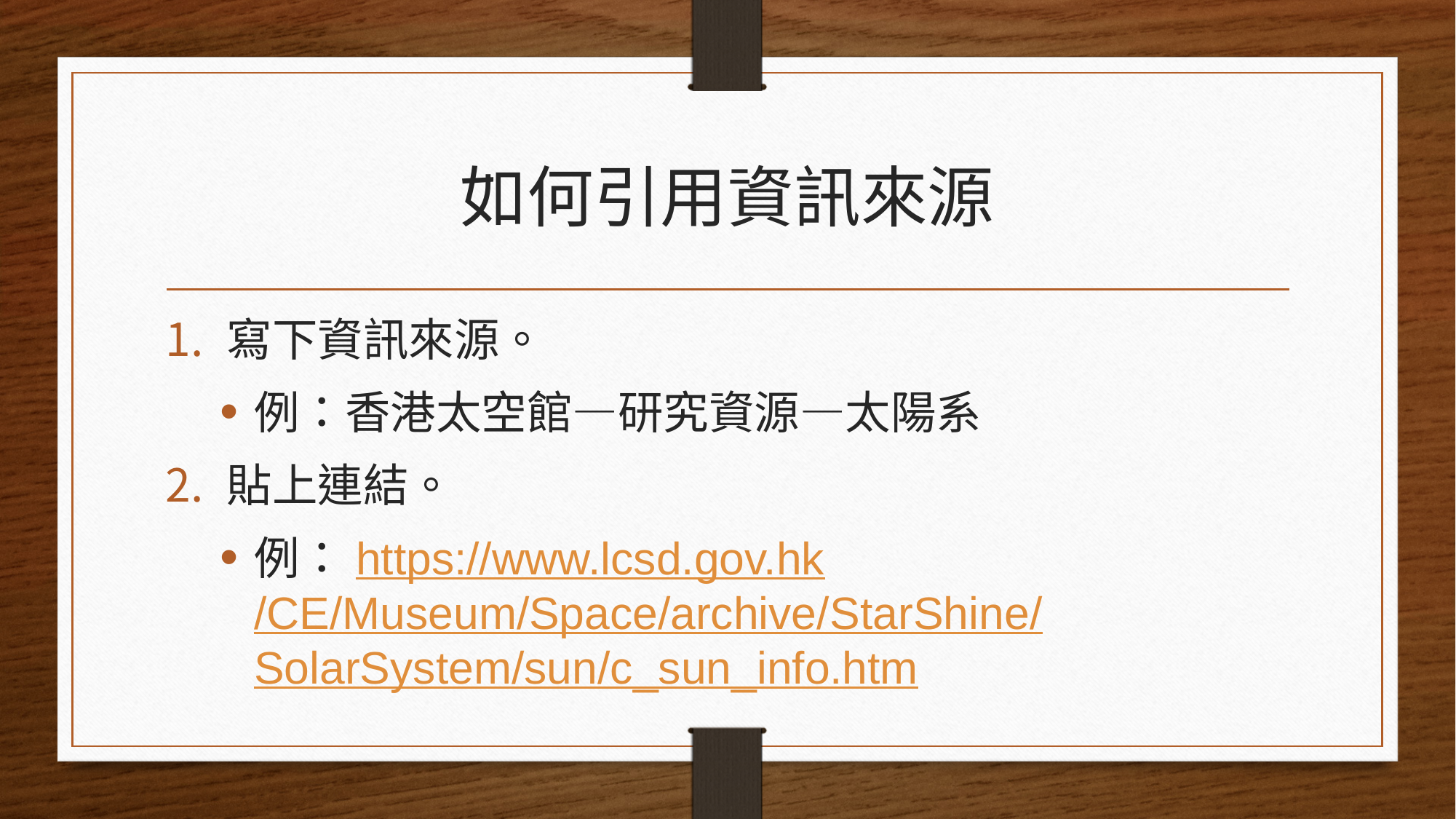

# 如何引用資訊來源
寫下資訊來源。
例：香港太空館—研究資源—太陽系
貼上連結。
例：https://www.lcsd.gov.hk/CE/Museum/Space/archive/StarShine/SolarSystem/sun/c_sun_info.htm